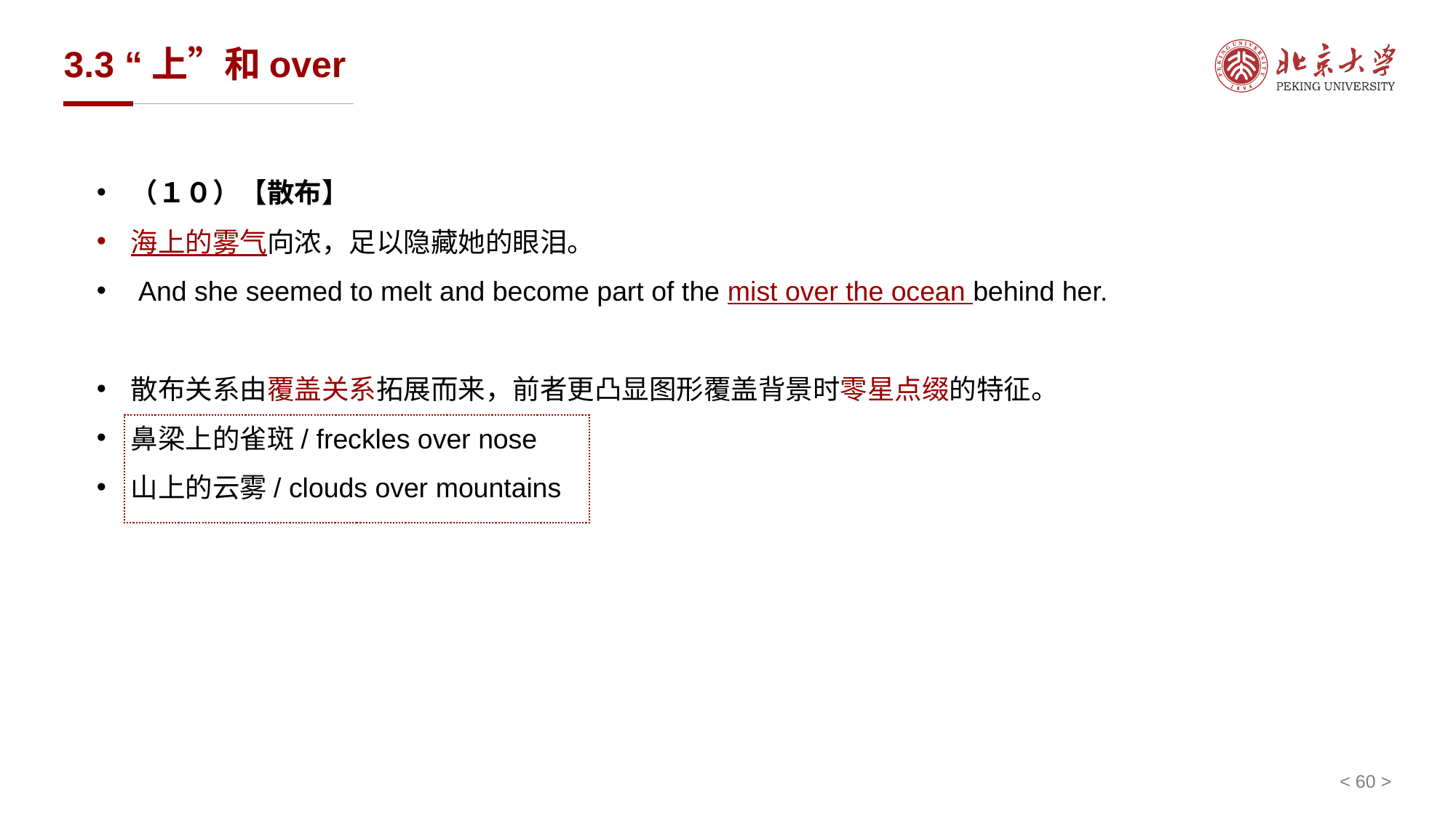

# 3.3 “上”和over

（１０）【散布】
海上的雾气向浓，足以隐藏她的眼泪。
 And she seemed to melt and become part of the mist over the ocean behind her.

散布关系由覆盖关系拓展而来，前者更凸显图形覆盖背景时零星点缀的特征。
鼻梁上的雀斑/ freckles over nose
山上的云雾/ clouds over mountains

< 60 >